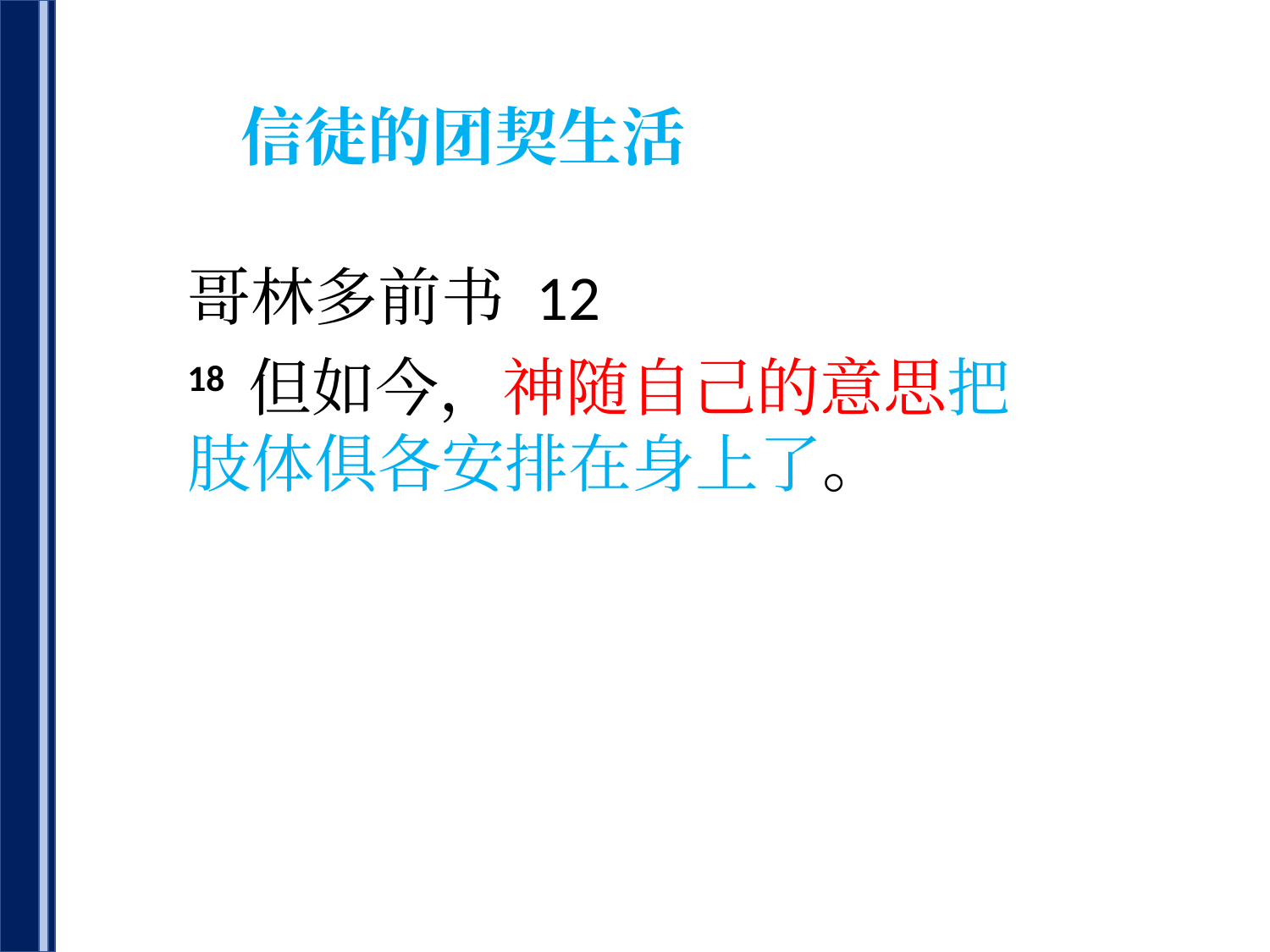

信徒的团契生活
哥林多前书 12
18 但如今，神随自己的意思把肢体俱各安排在身上了。